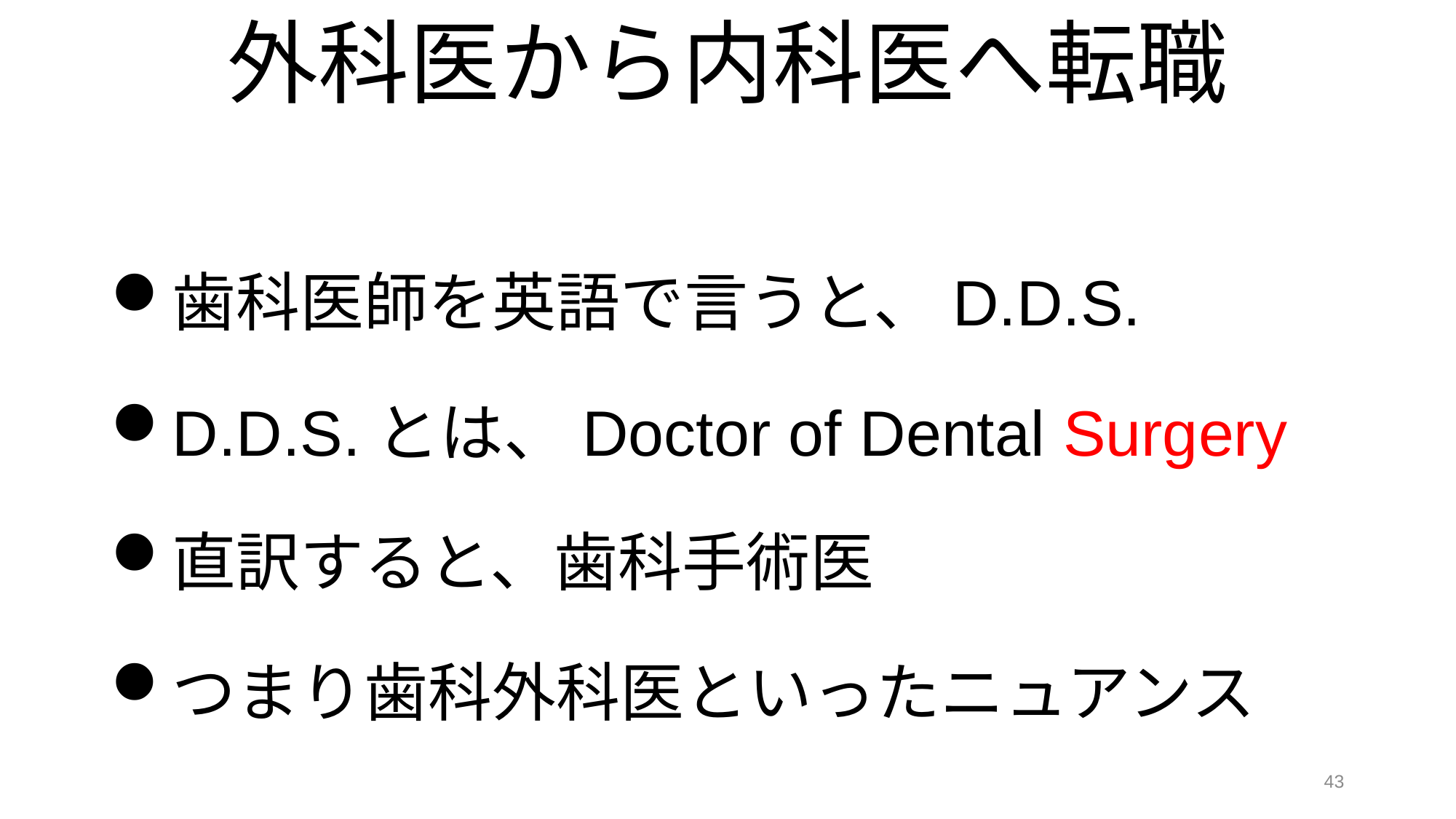

外科医から内科医へ転職

歯科医師を英語で言うと、D.D.S.
D.D.S.とは、Doctor of Dental Surgery
直訳すると、歯科手術医
つまり歯科外科医といったニュアンス

43